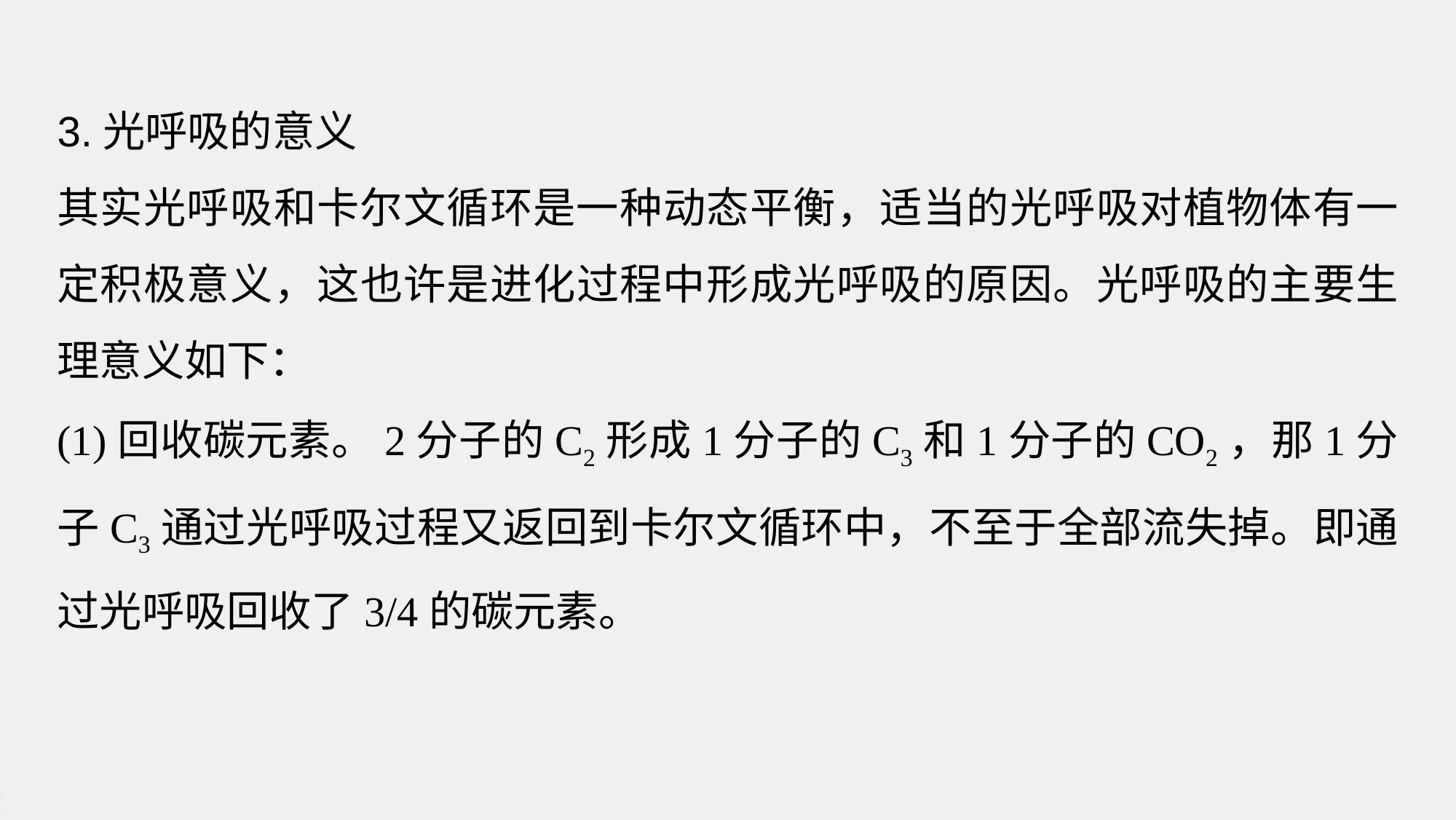

3.光呼吸的意义
其实光呼吸和卡尔文循环是一种动态平衡，适当的光呼吸对植物体有一定积极意义，这也许是进化过程中形成光呼吸的原因。光呼吸的主要生理意义如下：
(1)回收碳元素。2分子的C2形成1分子的C3和1分子的CO2，那1分子C3通过光呼吸过程又返回到卡尔文循环中，不至于全部流失掉。即通过光呼吸回收了3/4的碳元素。